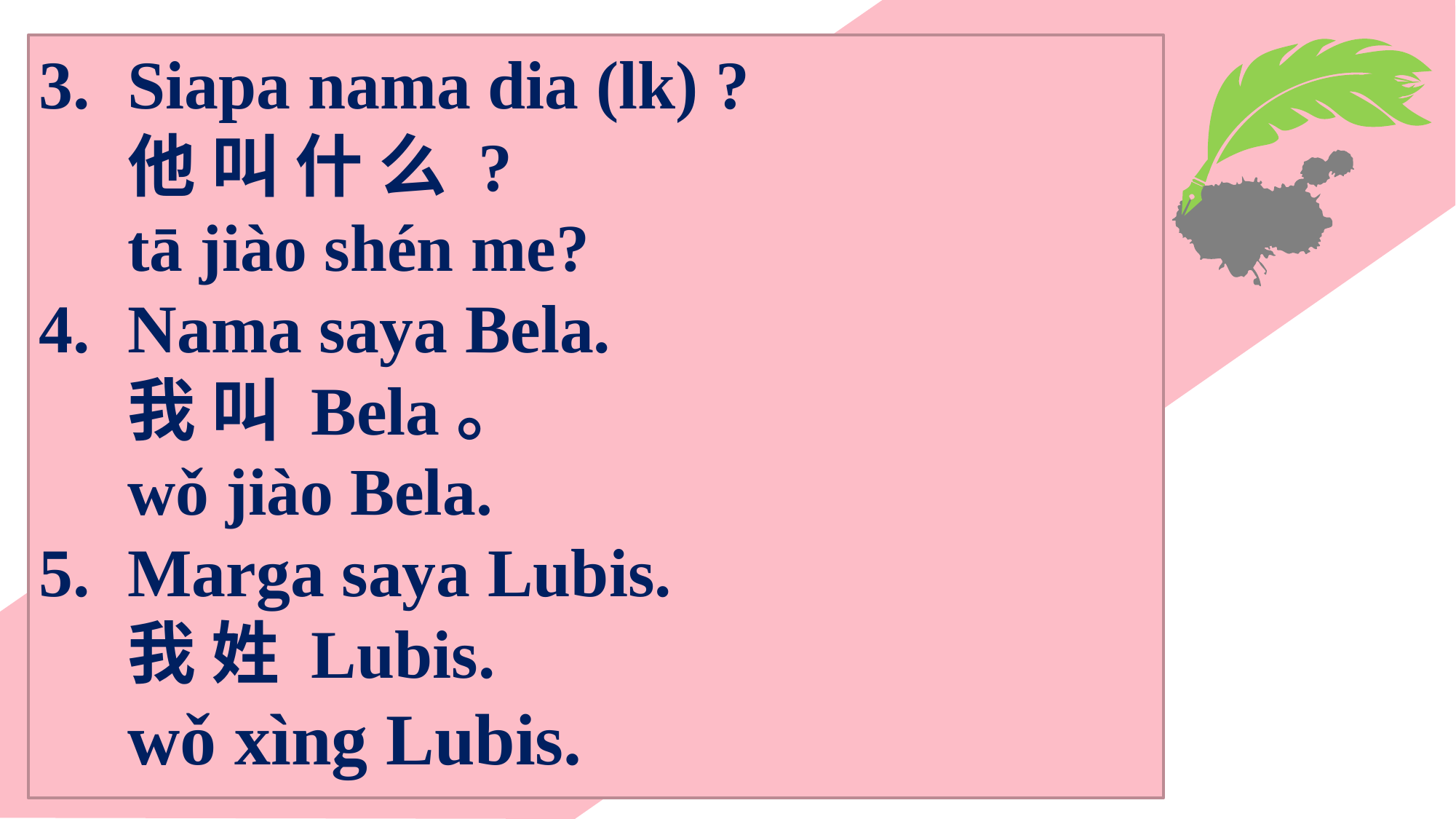

Siapa nama dia (lk) ?
	他 叫 什 么 ?
	tā jiào shén me?
Nama saya Bela.
	我 叫 Bela。
	wǒ jiào Bela.
Marga saya Lubis.
	我 姓 Lubis.
	wǒ xìng Lubis.